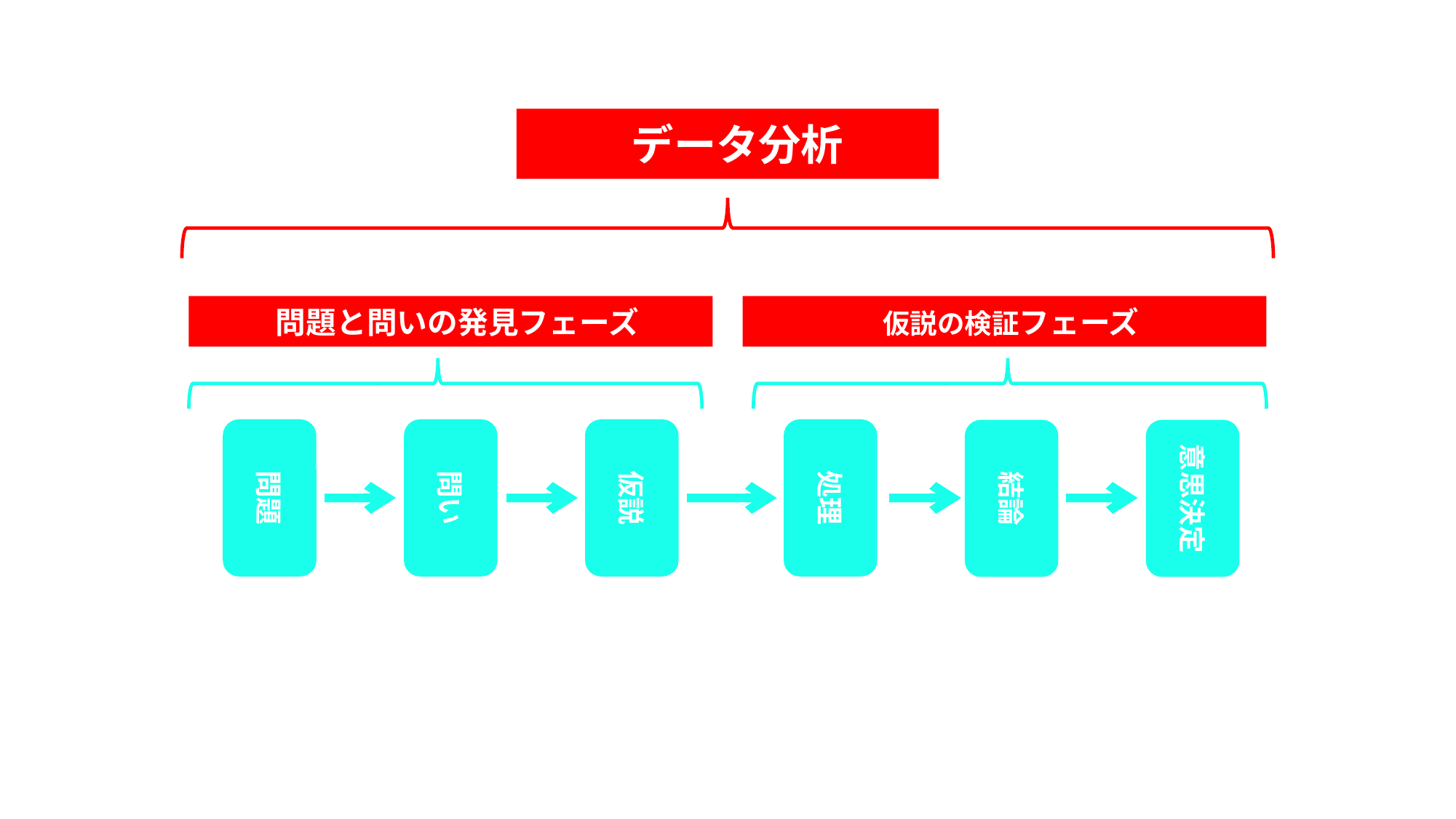

データ分析

 問題と問いの発見フェーズ
 仮説の検証フェーズ
問題
問い
仮説
処理
結論
意思決定